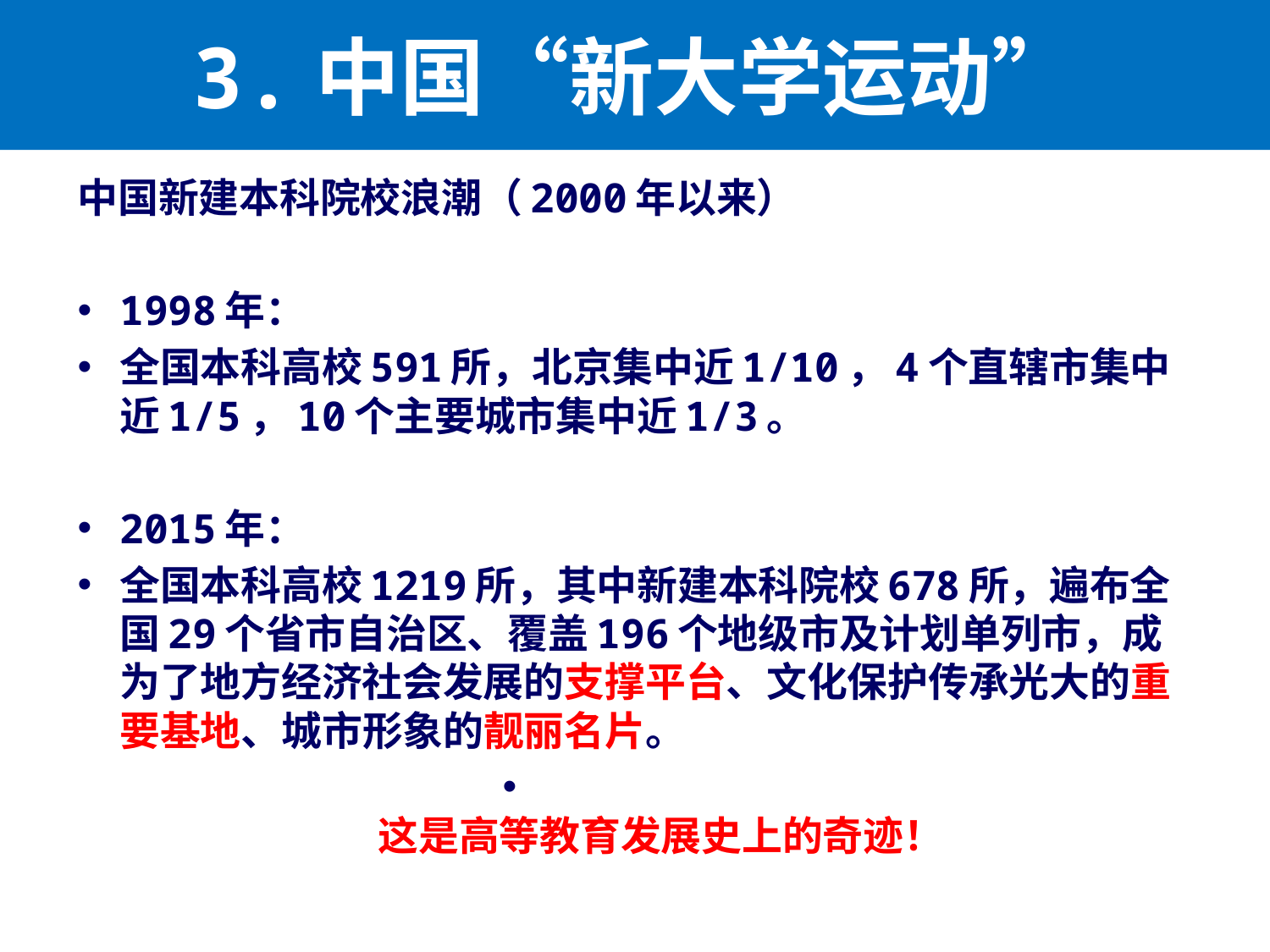

# 3.中国“新大学运动”
中国新建本科院校浪潮（2000年以来）

1998年：
全国本科高校591所，北京集中近1/10，4个直辖市集中近1/5，10个主要城市集中近1/3。

2015年：
全国本科高校1219所，其中新建本科院校678所，遍布全国29个省市自治区、覆盖196个地级市及计划单列市，成为了地方经济社会发展的支撑平台、文化保护传承光大的重要基地、城市形象的靓丽名片。
   
这是高等教育发展史上的奇迹！